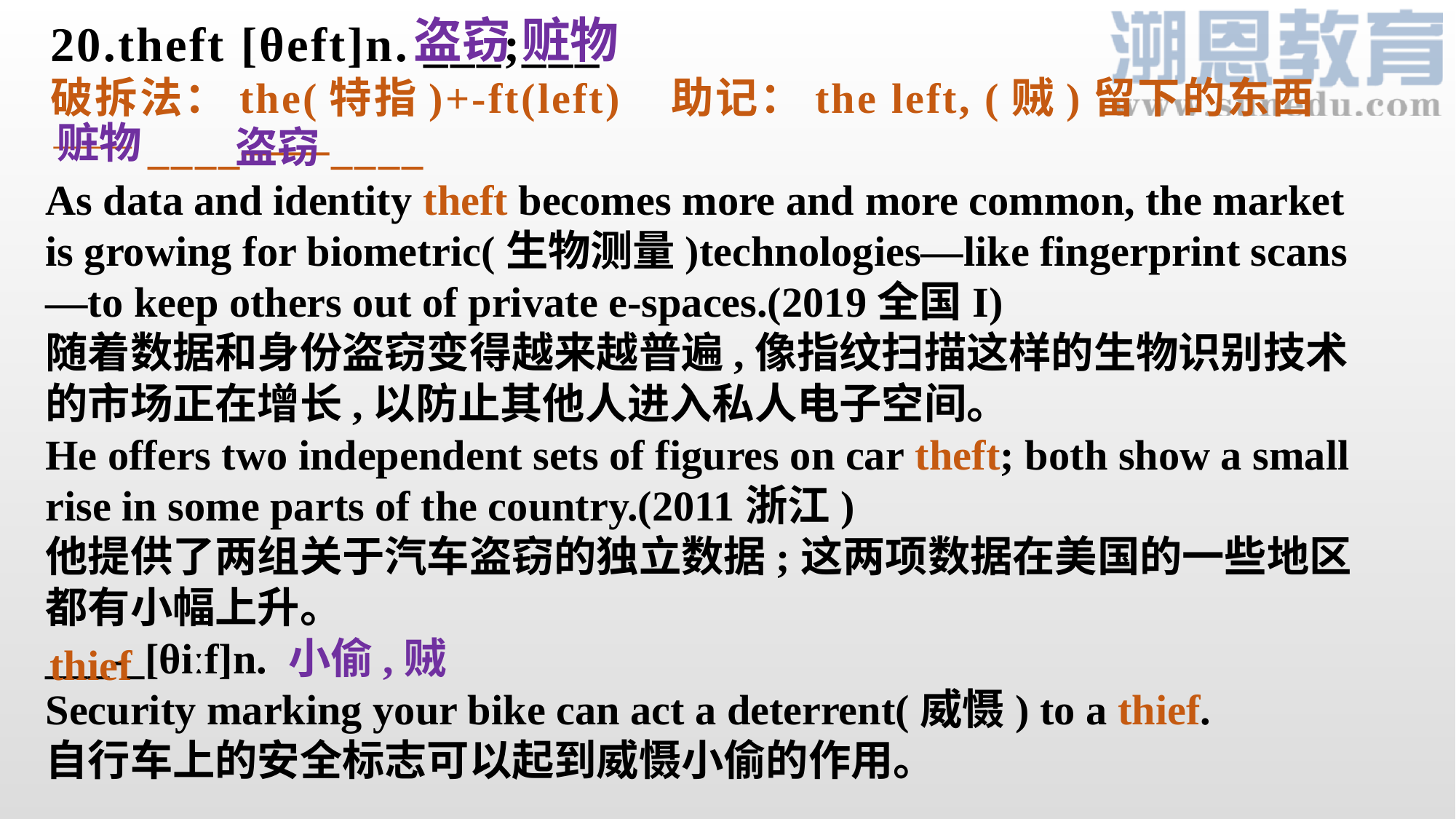

盗窃 赃物
# 20.theft [θeft]n. ___;___ 破拆法：the(特指)+-ft(left)   助记：the left, (贼)留下的东西——____——____
赃物
盗窃
As data and identity theft becomes more and more common, the market is growing for biometric(生物测量)technologies—like fingerprint scans—to keep others out of private e-spaces.(2019全国I)
随着数据和身份盗窃变得越来越普遍,像指纹扫描这样的生物识别技术的市场正在增长,以防止其他人进入私人电子空间。
He offers two independent sets of figures on car theft; both show a small rise in some parts of the country.(2011浙江)
他提供了两组关于汽车盗窃的独立数据;这两项数据在美国的一些地区都有小幅上升。
___-_[θiːf]n. 小偷,贼
Security marking your bike can act a deterrent(威慑) to a thief.
自行车上的安全标志可以起到威慑小偷的作用。

thief